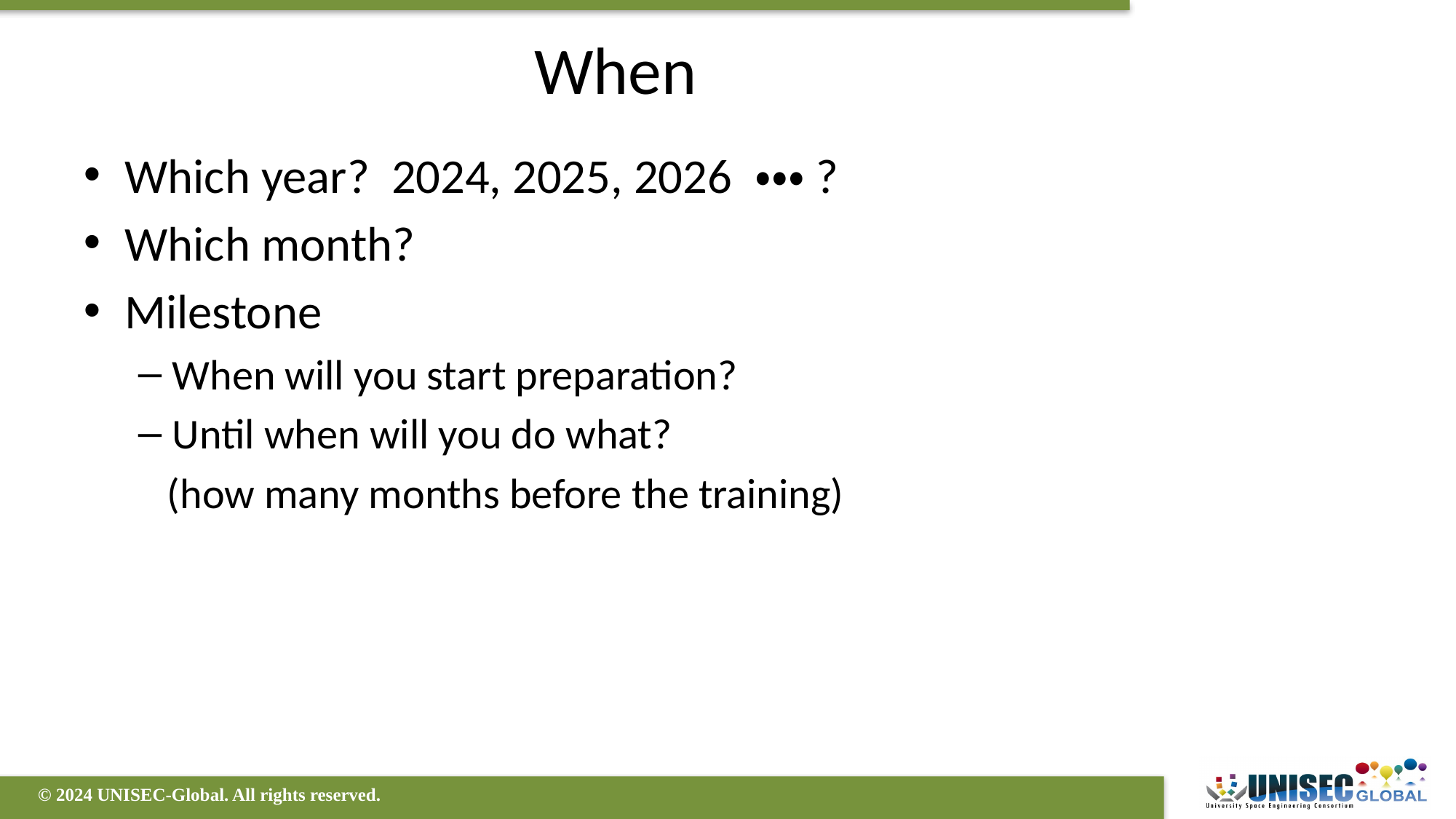

# When
Which year?  2024, 2025, 2026 ・・・?
Which month?
Milestone
When will you start preparation?
Until when will you do what?
   (how many months before the training)